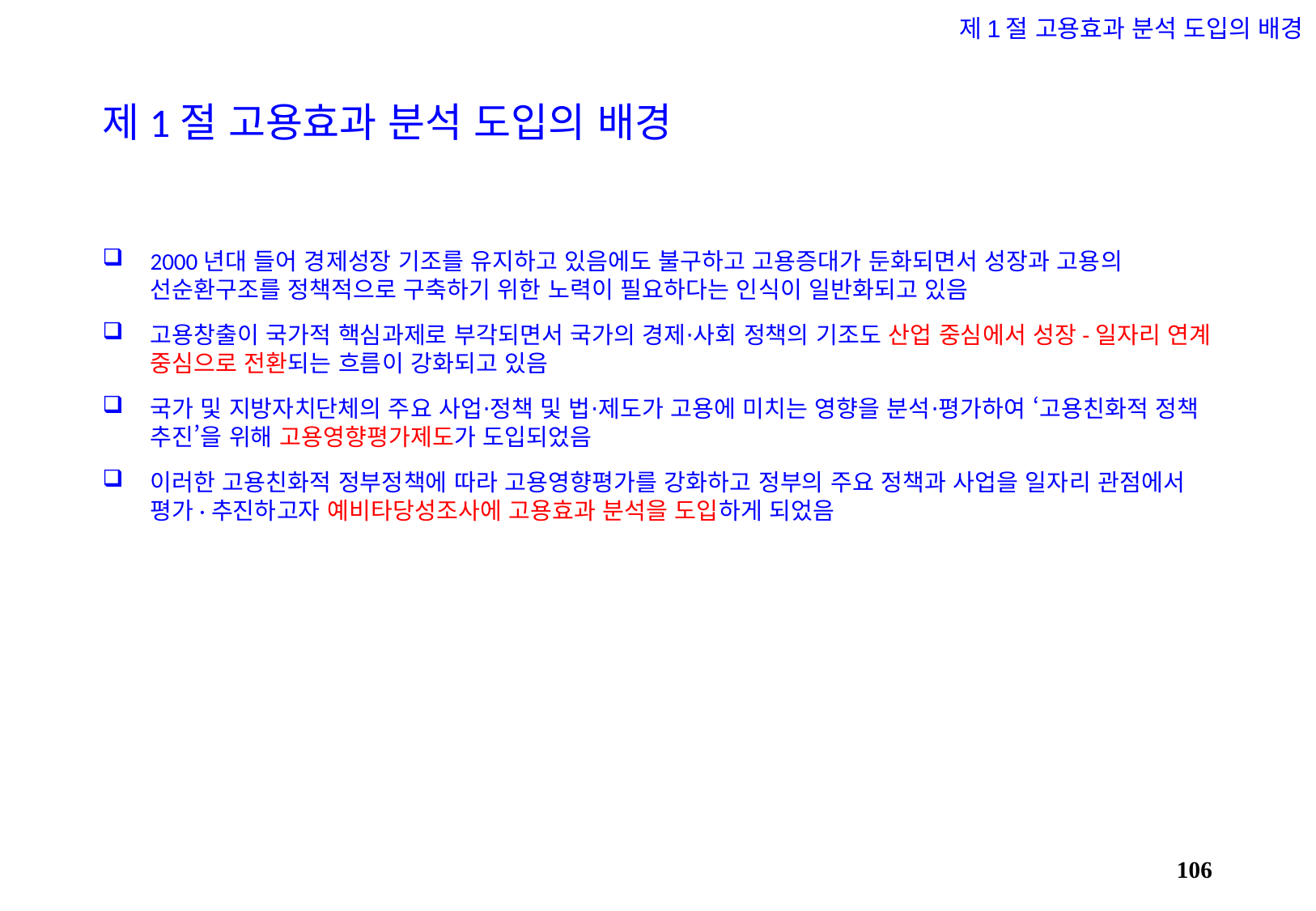

제1절 고용효과 분석 도입의 배경

# 제1절 고용효과 분석 도입의 배경
2000년대 들어 경제성장 기조를 유지하고 있음에도 불구하고 고용증대가 둔화되면서 성장과 고용의 선순환구조를 정책적으로 구축하기 위한 노력이 필요하다는 인식이 일반화되고 있음
고용창출이 국가적 핵심과제로 부각되면서 국가의 경제⋅사회 정책의 기조도 산업 중심에서 성장-일자리 연계 중심으로 전환되는 흐름이 강화되고 있음
국가 및 지방자치단체의 주요 사업⋅정책 및 법⋅제도가 고용에 미치는 영향을 분석⋅평가하여 ‘고용친화적 정책 추진’을 위해 고용영향평가제도가 도입되었음
이러한 고용친화적 정부정책에 따라 고용영향평가를 강화하고 정부의 주요 정책과 사업을 일자리 관점에서 평가·추진하고자 예비타당성조사에 고용효과 분석을 도입하게 되었음

106